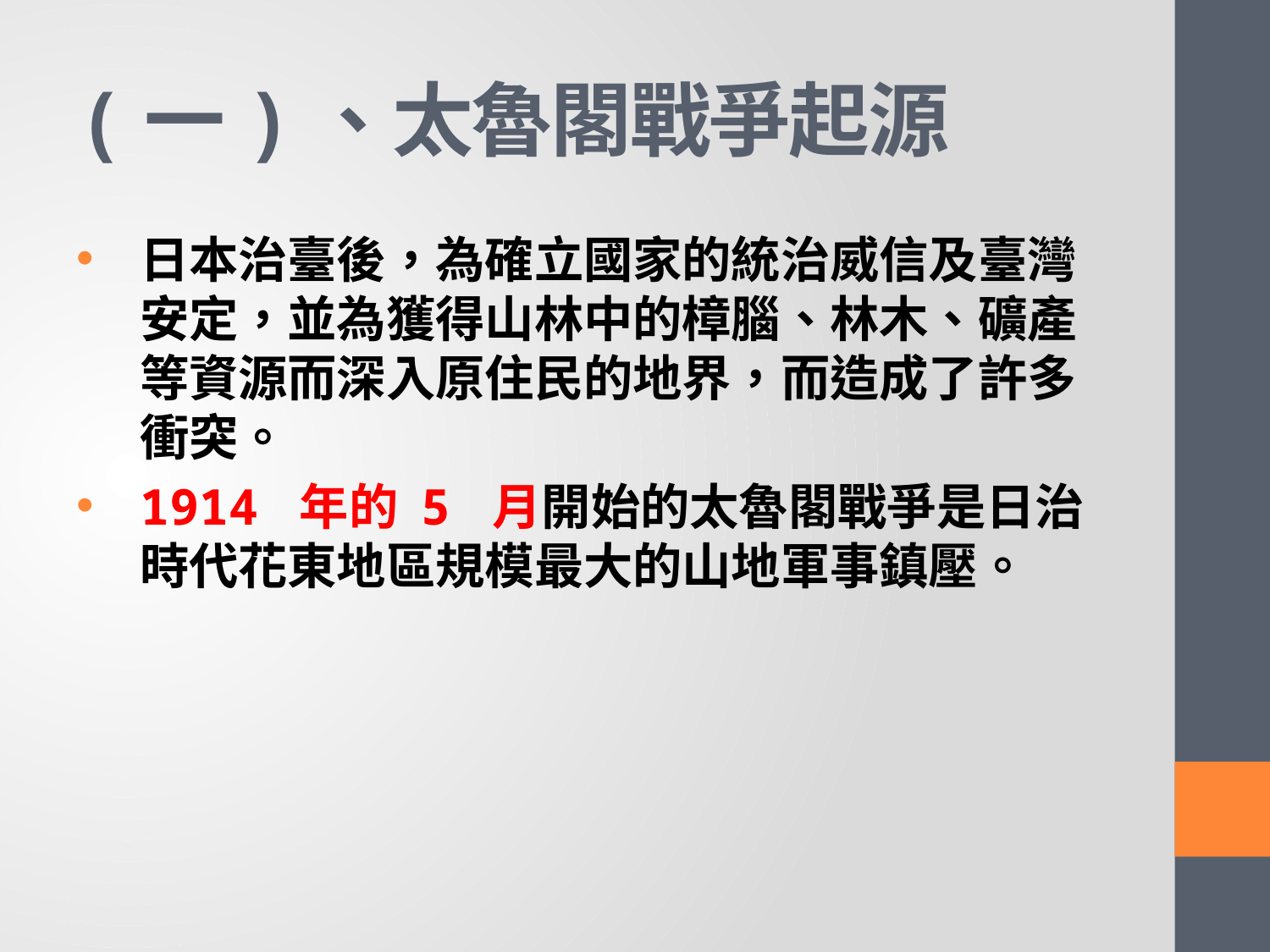

# (一)、太魯閣戰爭起源
日本治臺後，為確立國家的統治威信及臺灣安定，並為獲得山林中的樟腦、林木、礦產等資源而深入原住民的地界，而造成了許多衝突。
1914 年的 5 月開始的太魯閣戰爭是日治時代花東地區規模最大的山地軍事鎮壓。